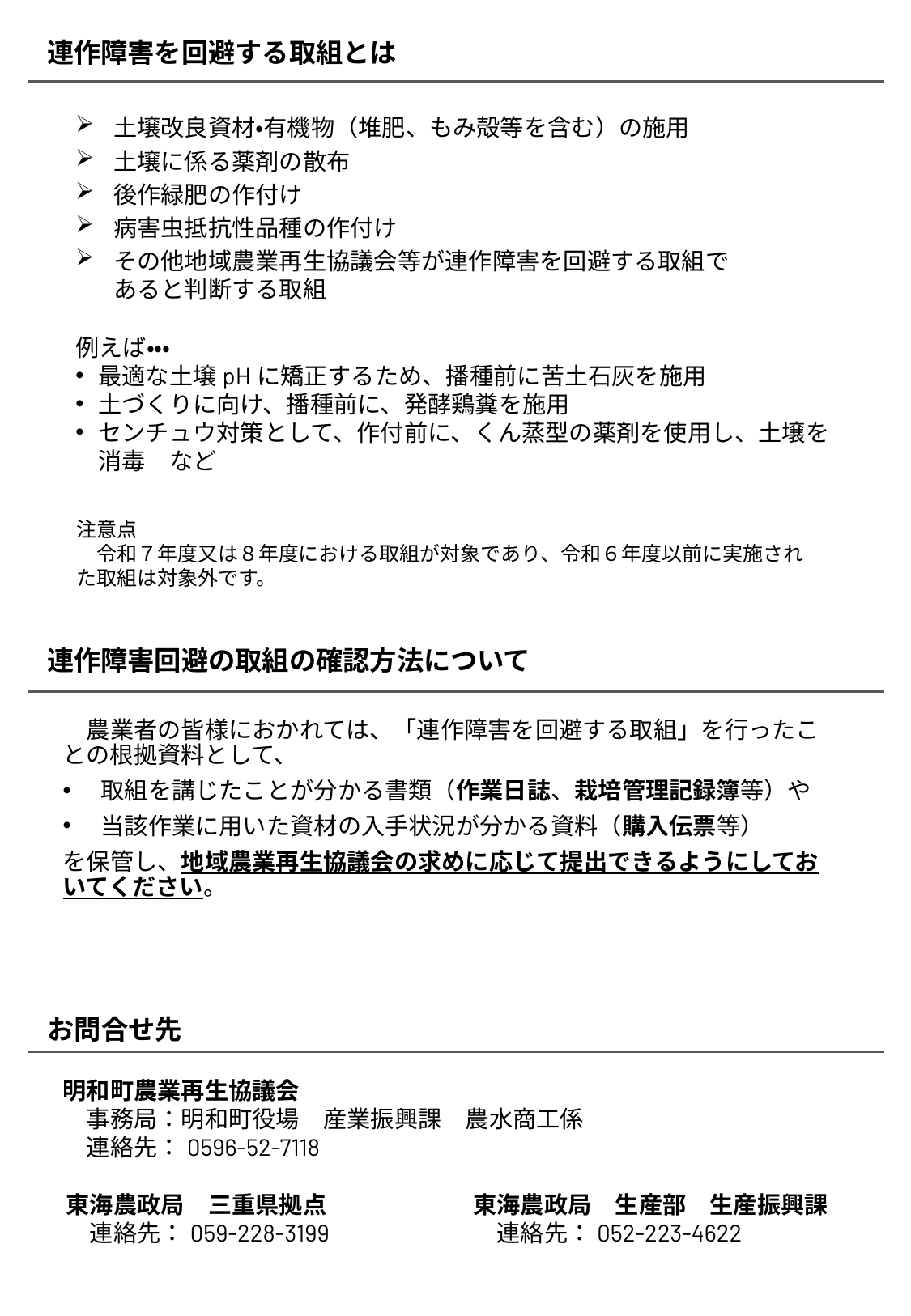

連作障害を回避する取組とは
土壌改良資材・有機物（堆肥、もみ殻等を含む）の施用
土壌に係る薬剤の散布
後作緑肥の作付け
病害虫抵抗性品種の作付け
その他地域農業再生協議会等が連作障害を回避する取組であると判断する取組
例えば・・・
最適な土壌pHに矯正するため、播種前に苦土石灰を施用
土づくりに向け、播種前に、発酵鶏糞を施用
センチュウ対策として、作付前に、くん蒸型の薬剤を使用し、土壌を消毒　など
注意点
　令和７年度又は８年度における取組が対象であり、令和６年度以前に実施された取組は対象外です。
連作障害回避の取組の確認方法について
　農業者の皆様におかれては、「連作障害を回避する取組」を行ったことの根拠資料として、
取組を講じたことが分かる書類（作業日誌、栽培管理記録簿等）や
当該作業に用いた資材の入手状況が分かる資料（購入伝票等）
を保管し、地域農業再生協議会の求めに応じて提出できるようにしておいてください。
お問合せ先
明和町農業再生協議会
　事務局：明和町役場　産業振興課　農水商工係
　連絡先：0596-52-7118
東海農政局　三重県拠点
　連絡先：059-228-3199
東海農政局　生産部　生産振興課
　連絡先：052-223-4622